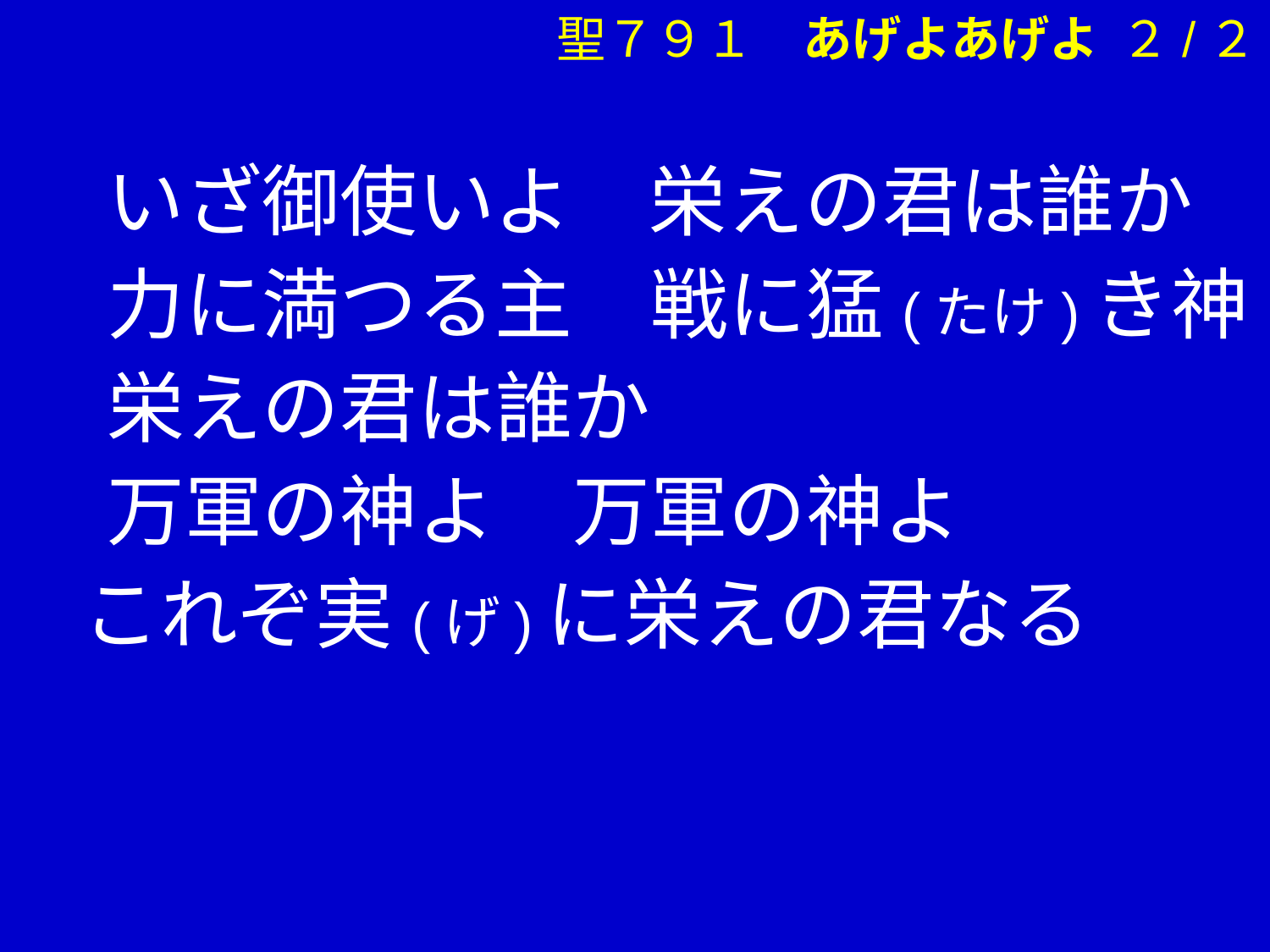

聖７９１　あげよあげよ  ２/２

　いざ御使いよ　栄えの君は誰か
　力に満つる主　戦に猛(たけ)き神
　栄えの君は誰か
　万軍の神よ　万軍の神よ
  これぞ実(げ)に栄えの君なる